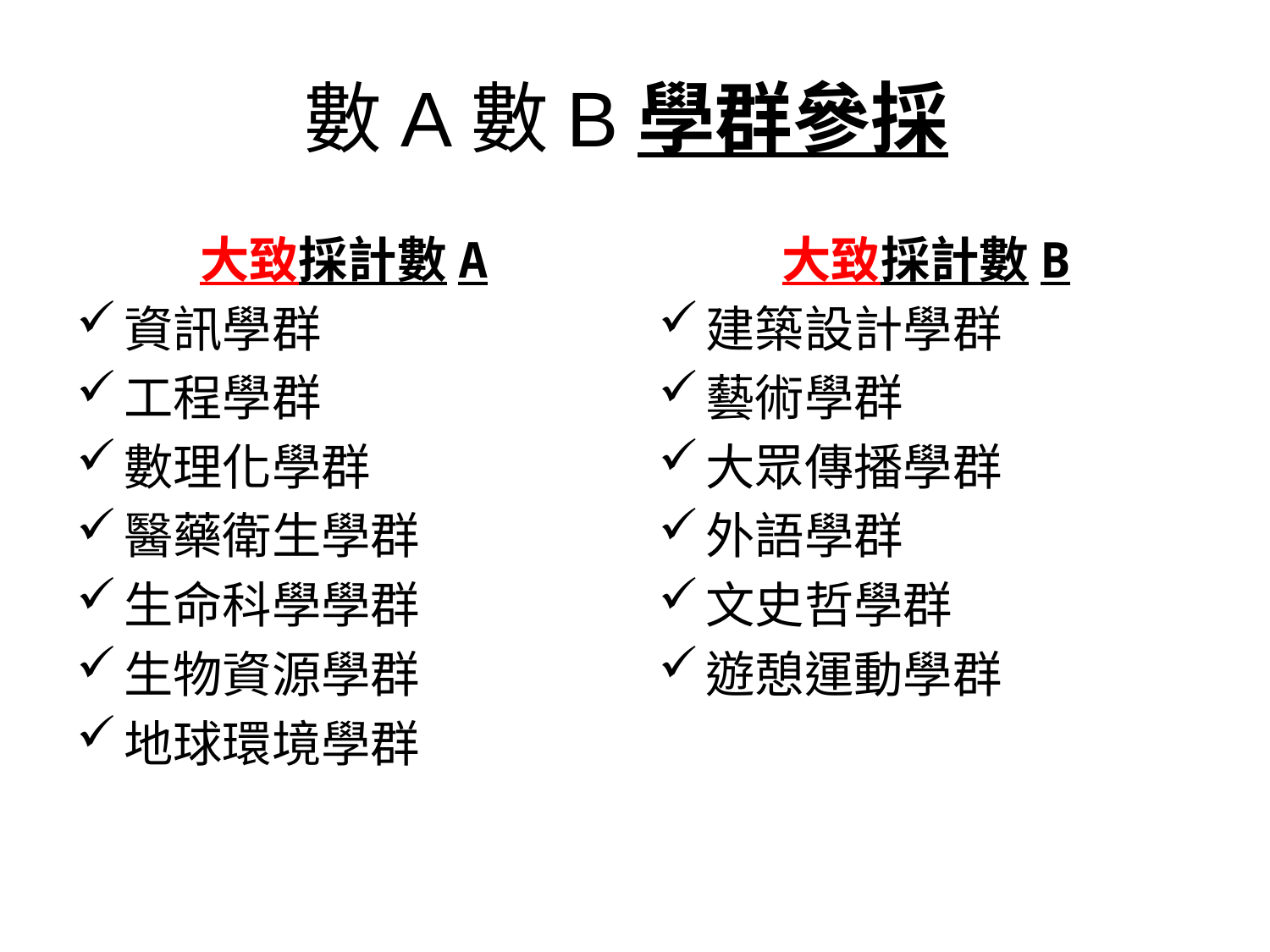

# 數A數B學群參採
大致採計數A
資訊學群
工程學群
數理化學群
醫藥衛生學群
生命科學學群
生物資源學群
地球環境學群

大致採計數B
建築設計學群
藝術學群
大眾傳播學群
外語學群
文史哲學群
遊憩運動學群